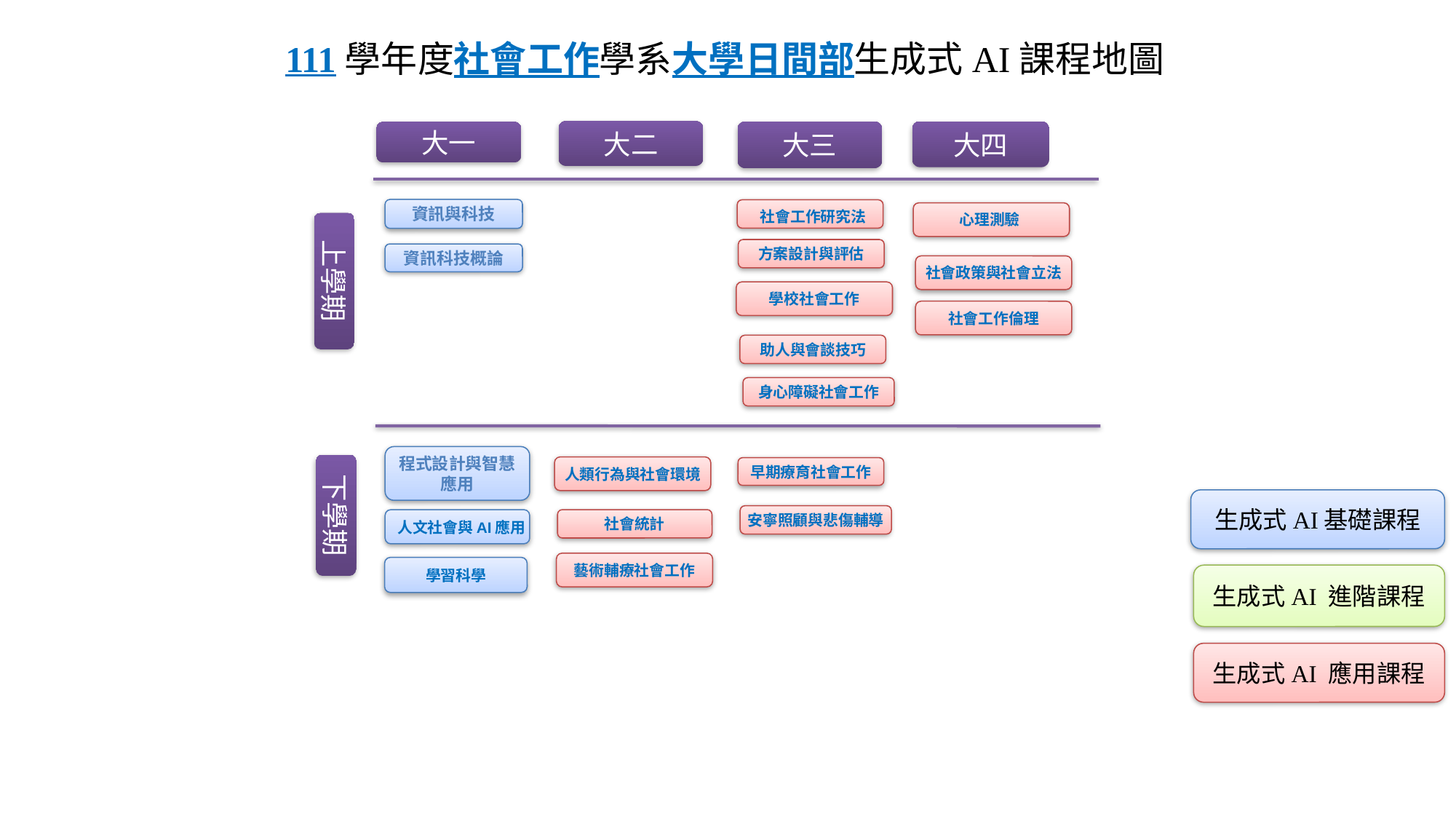

111學年度社會工作學系大學日間部生成式AI課程地圖
大三

大二

大四

大一

資訊與科技

社會工作研究法
心理測驗

上學期
方案設計與評估
資訊科技概論
社會政策與社會立法
學校社會工作
社會工作倫理
助人與會談技巧
身心障礙社會工作

程式設計與智慧應用

下學期
人類行為與社會環境
早期療育社會工作

生成式AI基礎課程

安寧照顧與悲傷輔導
社會統計

人文社會與AI應用
藝術輔療社會工作

學習科學
生成式AI 進階課程
生成式AI 應用課程